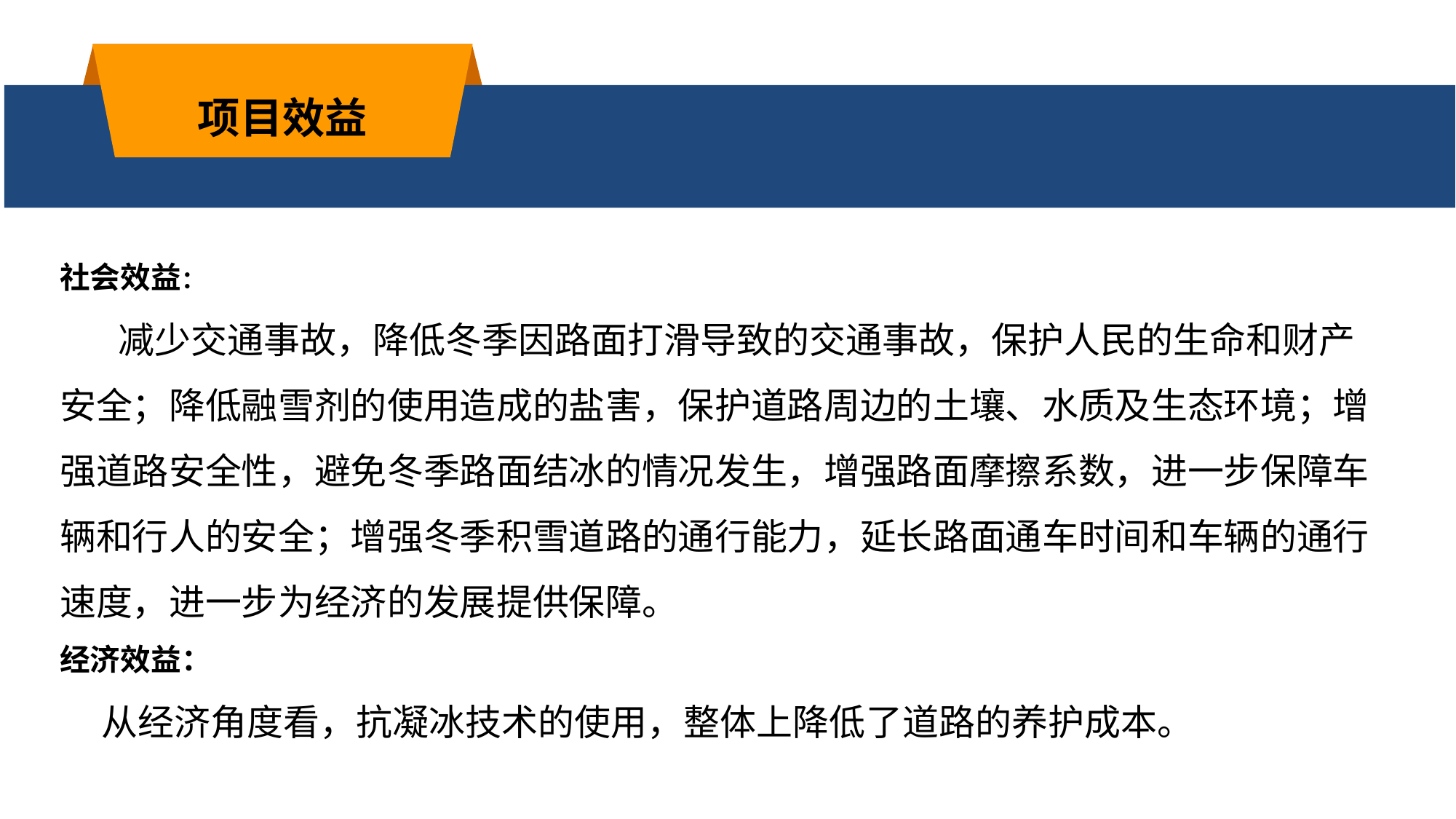

项目效益
社会效益：
        减少交通事故，降低冬季因路面打滑导致的交通事故，保护人民的生命和财产安全；降低融雪剂的使用造成的盐害，保护道路周边的土壤、水质及生态环境；增强道路安全性，避免冬季路面结冰的情况发生，增强路面摩擦系数，进一步保障车辆和行人的安全；增强冬季积雪道路的通行能力，延长路面通车时间和车辆的通行速度，进一步为经济的发展提供保障。
经济效益：
     从经济角度看，抗凝冰技术的使用，整体上降低了道路的养护成本。